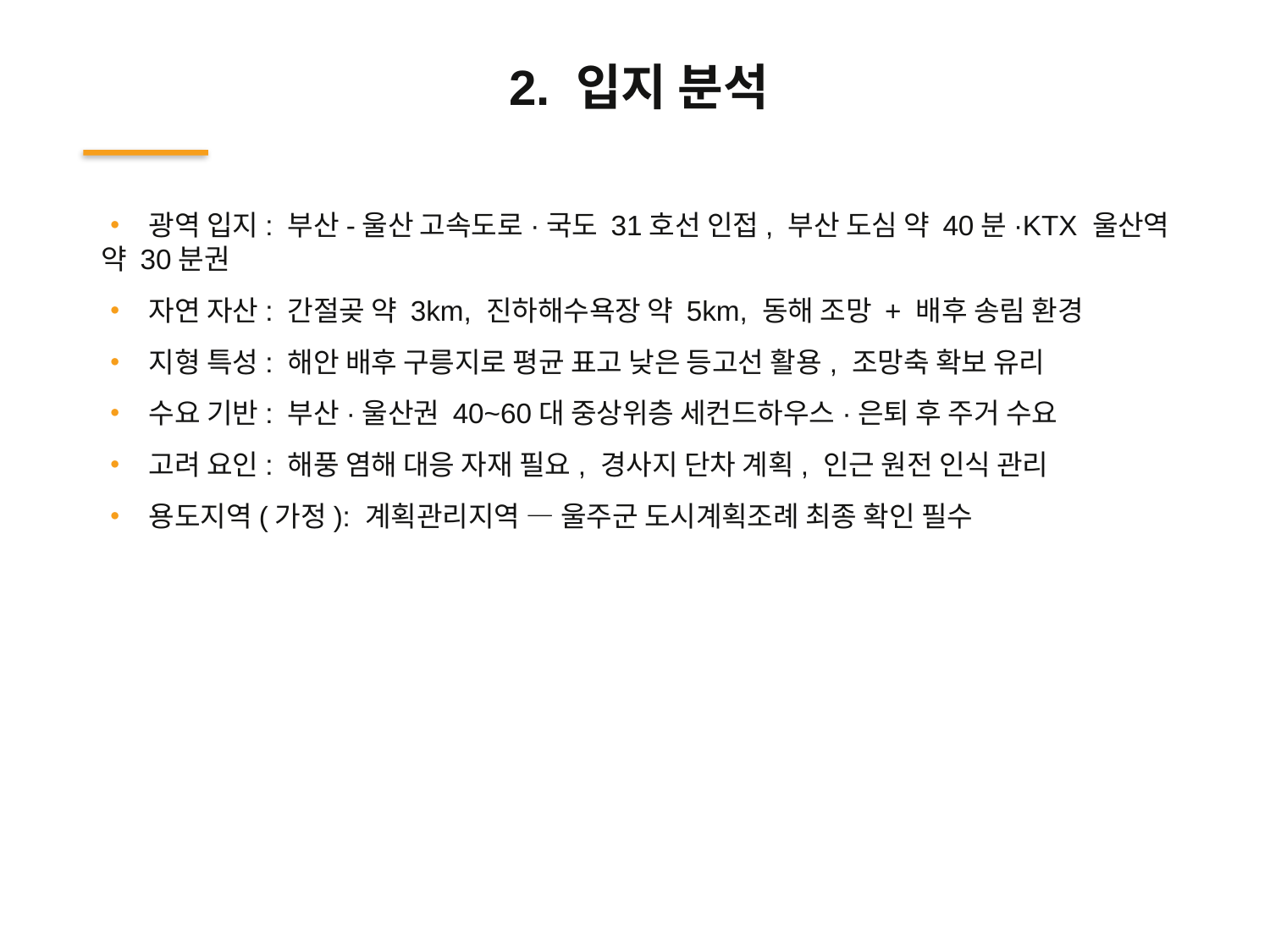

2. 입지 분석

•  광역 입지: 부산-울산 고속도로·국도 31호선 인접, 부산 도심 약 40분·KTX 울산역 약 30분권
•  자연 자산: 간절곶 약 3km, 진하해수욕장 약 5km, 동해 조망 + 배후 송림 환경
•  지형 특성: 해안 배후 구릉지로 평균 표고 낮은 등고선 활용, 조망축 확보 유리
•  수요 기반: 부산·울산권 40~60대 중상위층 세컨드하우스·은퇴 후 주거 수요
•  고려 요인: 해풍 염해 대응 자재 필요, 경사지 단차 계획, 인근 원전 인식 관리
•  용도지역(가정): 계획관리지역 — 울주군 도시계획조례 최종 확인 필수